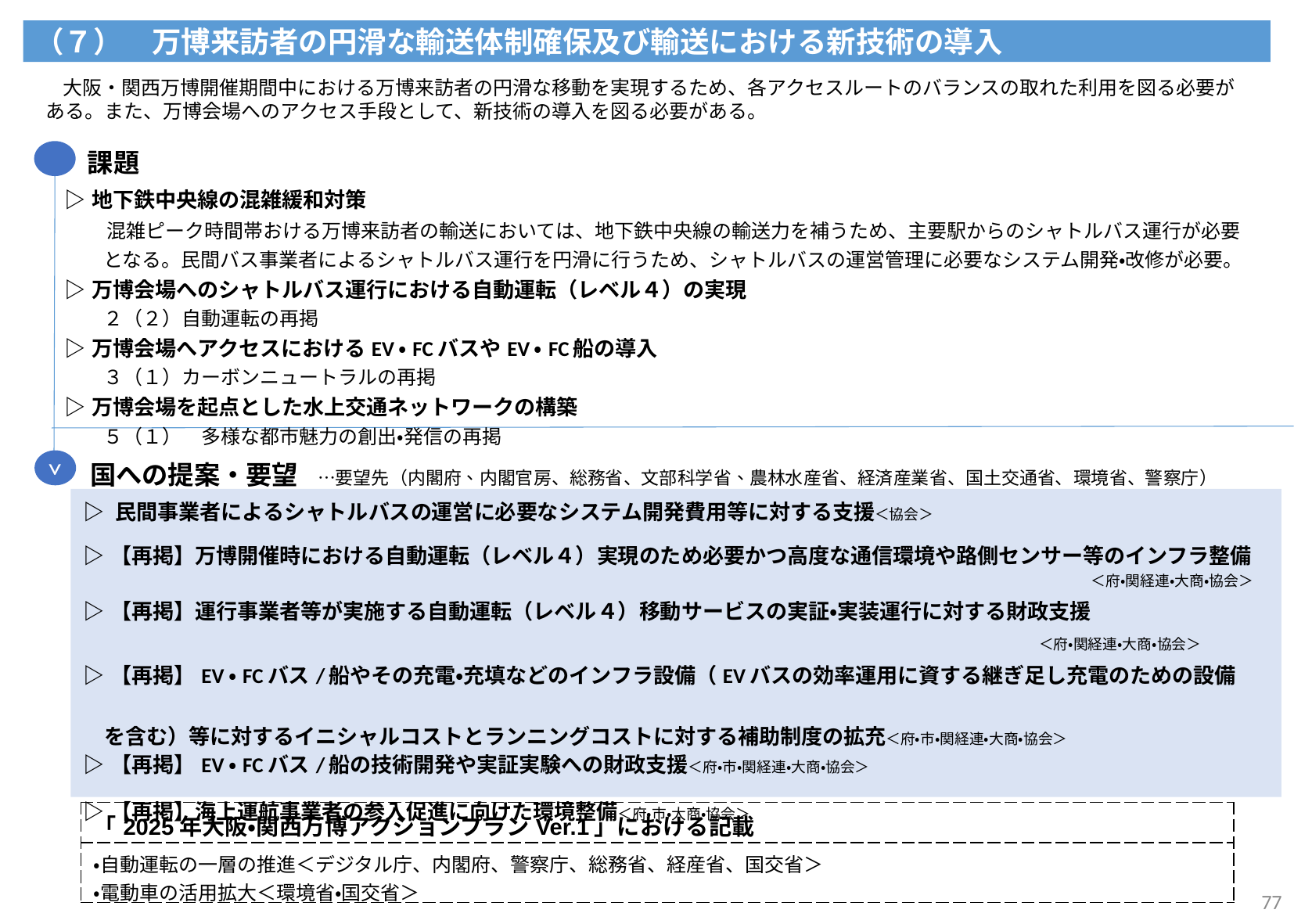

（７）　万博来訪者の円滑な輸送体制確保及び輸送における新技術の導入
　大阪・関西万博開催期間中における万博来訪者の円滑な移動を実現するため、各アクセスルートのバランスの取れた利用を図る必要がある。また、万博会場へのアクセス手段として、新技術の導入を図る必要がある。
課題

| ▷地下鉄中央線の混雑緩和対策　 　　混雑ピーク時間帯おける万博来訪者の輸送においては、地下鉄中央線の輸送力を補うため、主要駅からのシャトルバス運行が必要　 　　となる。民間バス事業者によるシャトルバス運行を円滑に行うため、シャトルバスの運営管理に必要なシステム開発・改修が必要。 ▷万博会場へのシャトルバス運行における自動運転（レベル４）の実現 　　２（２）自動運転の再掲 ▷万博会場へアクセスにおけるEV・FCバスやEV・FC船の導入 　　３（１）カーボンニュートラルの再掲 ▷万博会場を起点とした水上交通ネットワークの構築 　　５（１）　多様な都市魅力の創出・発信の再掲 |
| --- |
>

国への提案・要望　…要望先（内閣府、内閣官房、総務省、文部科学省、農林水産省、経済産業省、国土交通省、環境省、警察庁）
| ▷ 民間事業者によるシャトルバスの運営に必要なシステム開発費用等に対する支援＜協会＞ |
| --- |
| ▷【再掲】万博開催時における自動運転（レベル４）実現のため必要かつ高度な通信環境や路側センサー等のインフラ整備 ＜府・関経連・大商・協会＞ |
| ▷【再掲】運行事業者等が実施する自動運転（レベル４）移動サービスの実証・実装運行に対する財政支援 　　　　　　　　　　　　　　　　　　　　　　　　　　　　　　　　　　　　　　　　　　　　　 ＜府・関経連・大商・協会＞ |
| ▷【再掲】EV・FCバス/船やその充電・充填などのインフラ設備（EVバスの効率運用に資する継ぎ足し充電のための設備　 　を含む）等に対するイニシャルコストとランニングコストに対する補助制度の拡充＜府・市・関経連・大商・協会＞ |
| ▷【再掲】EV・FCバス/船の技術開発や実証実験への財政支援＜府・市・関経連・大商・協会＞ |
| ▷【再掲】海上運航事業者の参入促進に向けた環境整備＜府・市・大商・協会＞ |

| 「2025年大阪・関西万博アクションプランVer.1」における記載 |
| --- |
| ・自動運転の一層の推進＜デジタル庁、内閣府、警察庁、総務省、経産省、国交省＞ ・電動車の活用拡大＜環境省・国交省＞ |

77